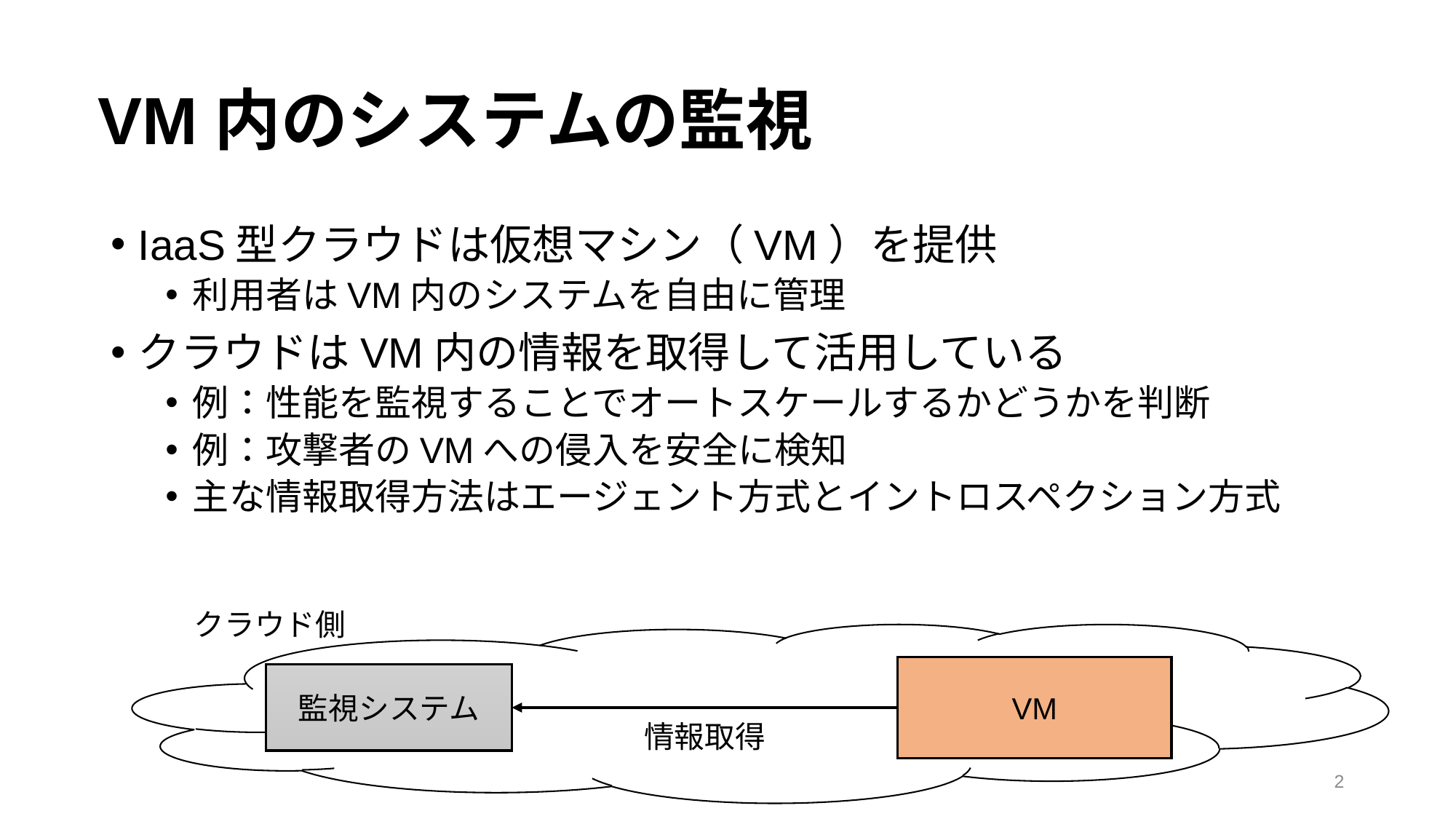

# VM内のシステムの監視
IaaS型クラウドは仮想マシン（VM）を提供
利用者はVM内のシステムを自由に管理
クラウドはVM内の情報を取得して活用している
例：性能を監視することでオートスケールするかどうかを判断
例：攻撃者のVMへの侵入を安全に検知
主な情報取得方法はエージェント方式とイントロスペクション方式
クラウド側

VM
監視システム
情報取得
2